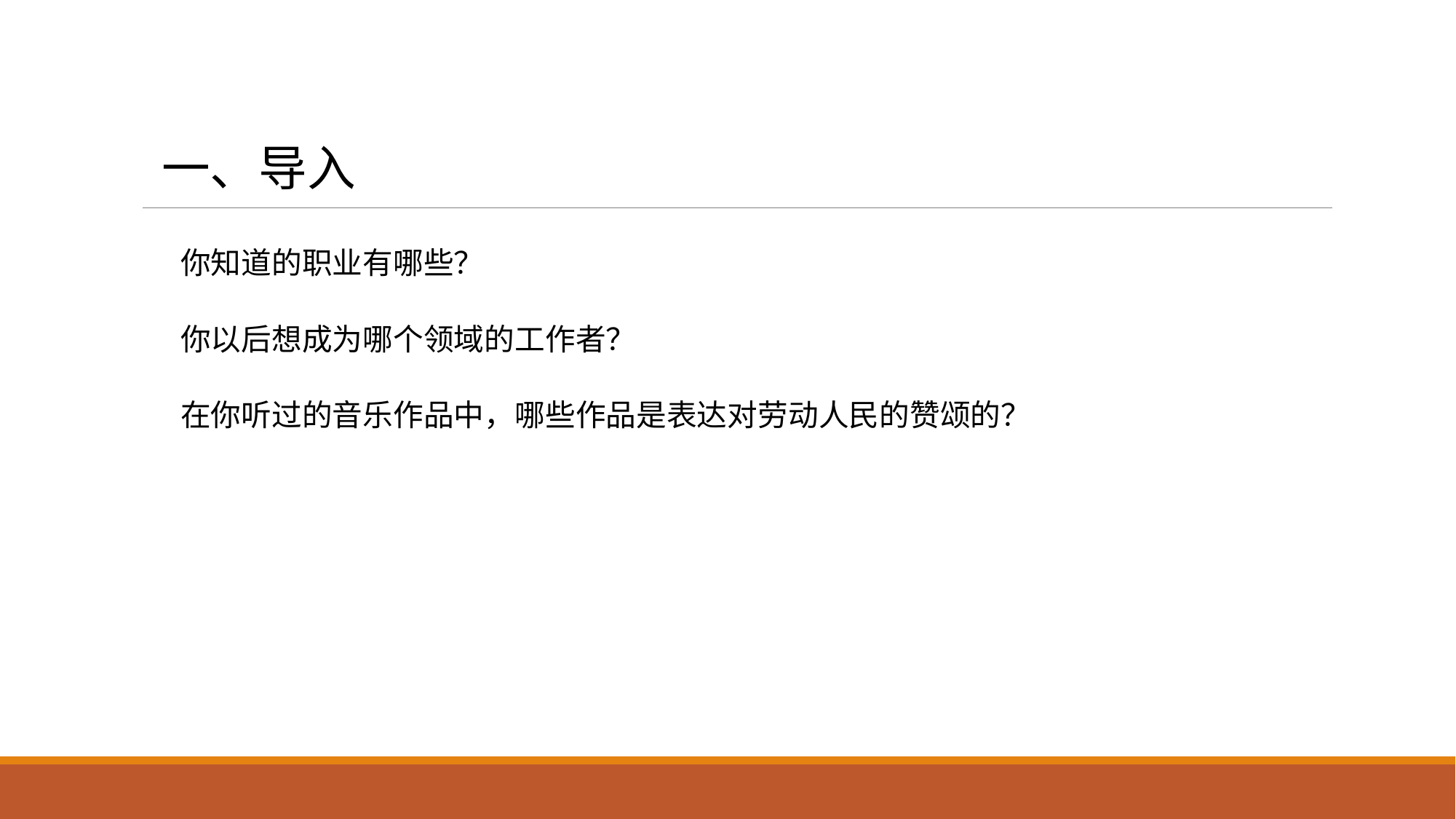

一、导入
你知道的职业有哪些？
你以后想成为哪个领域的工作者？
在你听过的音乐作品中，哪些作品是表达对劳动人民的赞颂的？